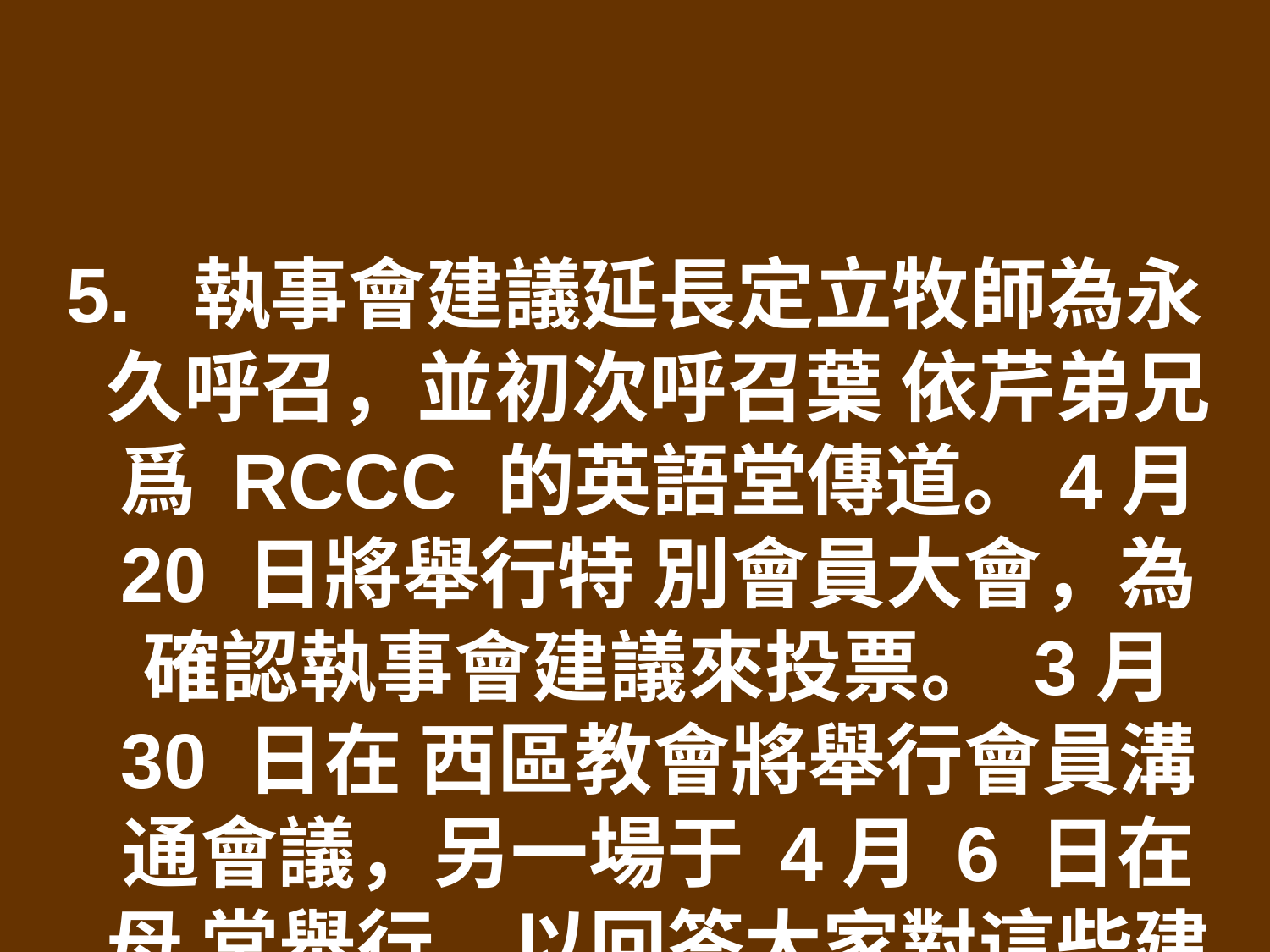

5.  執事會建議延長定立牧師為永久呼召，並初次呼召葉 依芹弟兄爲 RCCC 的英語堂傳道。4月 20 日將舉行特 別會員大會，為確認執事會建議來投票。 3月 30 日在 西區教會將舉行會員溝通會議，另一場于 4月 6 日在母 堂舉行，以回答大家對這些建議可能提出的任何問題 。